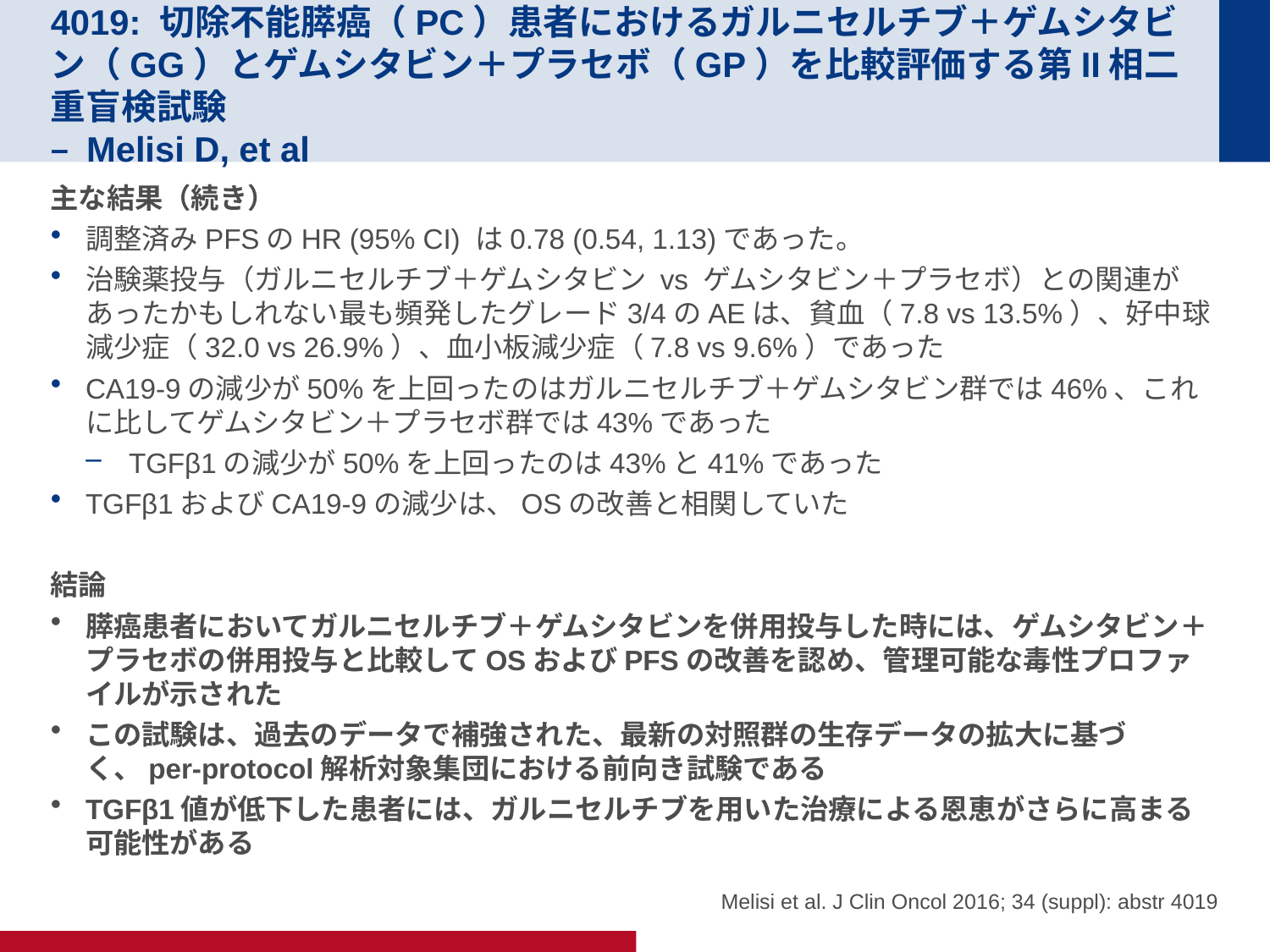

# 4019: 切除不能膵癌（PC）患者におけるガルニセルチブ＋ゲムシタビン（GG）とゲムシタビン＋プラセボ（GP）を比較評価する第II相二重盲検試験 – Melisi D, et al
主な結果（続き）
調整済みPFSのHR (95% CI) は0.78 (0.54, 1.13)であった。
治験薬投与（ガルニセルチブ＋ゲムシタビン vs ゲムシタビン＋プラセボ）との関連があったかもしれない最も頻発したグレード3/4のAEは、貧血（7.8 vs 13.5%）、好中球減少症（32.0 vs 26.9%）、血小板減少症（7.8 vs 9.6%）であった
CA19-9の減少が50%を上回ったのはガルニセルチブ＋ゲムシタビン群では46%、これに比してゲムシタビン＋プラセボ群では43%であった
TGFβ1の減少が50%を上回ったのは43%と41%であった
TGFβ1およびCA19-9の減少は、OSの改善と相関していた

結論
膵癌患者においてガルニセルチブ＋ゲムシタビンを併用投与した時には、ゲムシタビン＋プラセボの併用投与と比較してOSおよびPFSの改善を認め、管理可能な毒性プロファイルが示された
この試験は、過去のデータで補強された、最新の対照群の生存データの拡大に基づく、per-protocol解析対象集団における前向き試験である
TGFβ1値が低下した患者には、ガルニセルチブを用いた治療による恩恵がさらに高まる可能性がある

 Melisi et al. J Clin Oncol 2016; 34 (suppl): abstr 4019